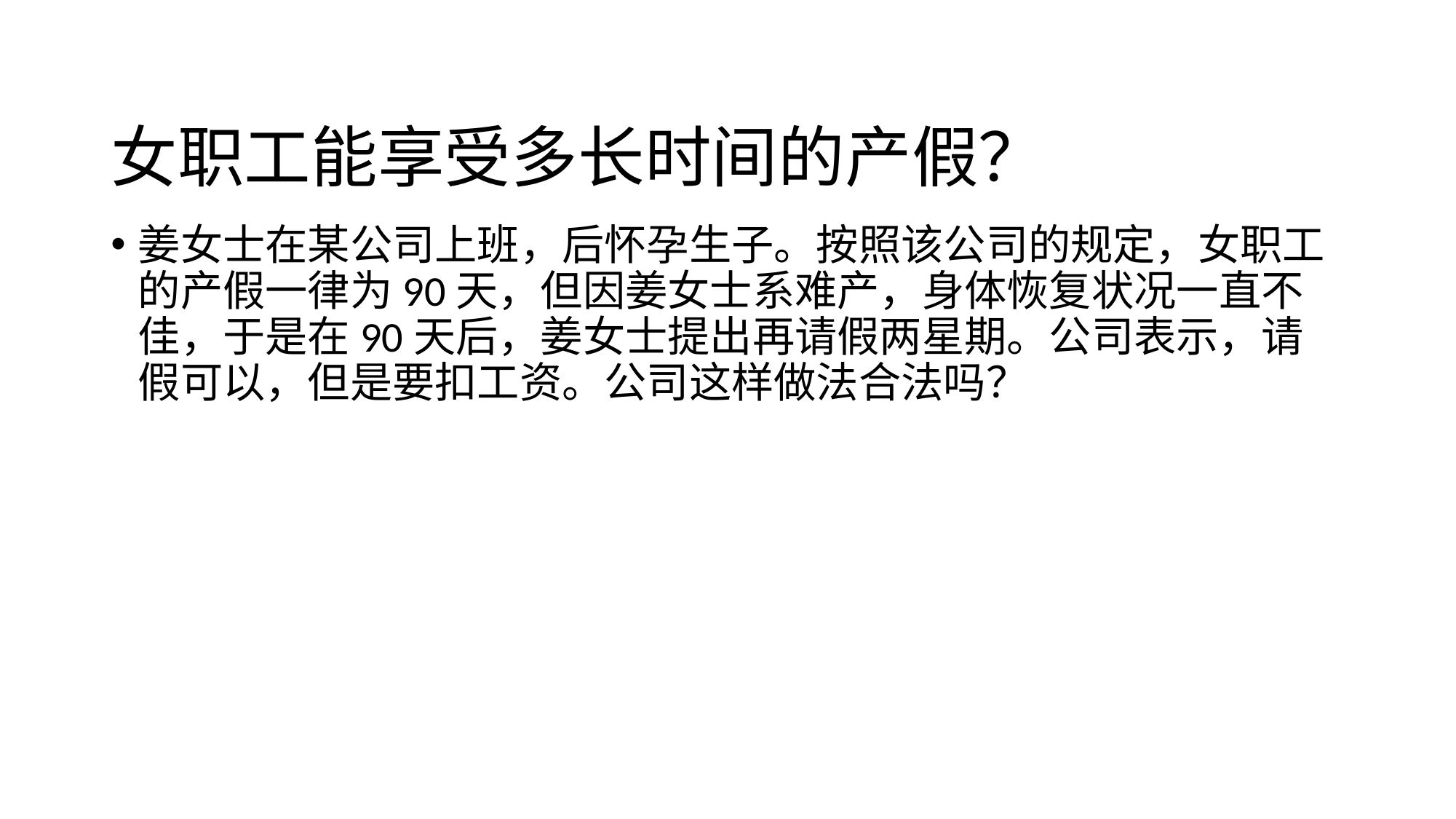

# 女职工能享受多长时间的产假？
姜女士在某公司上班，后怀孕生子。按照该公司的规定，女职工的产假一律为90天，但因姜女士系难产，身体恢复状况一直不佳，于是在90天后，姜女士提出再请假两星期。公司表示，请假可以，但是要扣工资。公司这样做法合法吗？